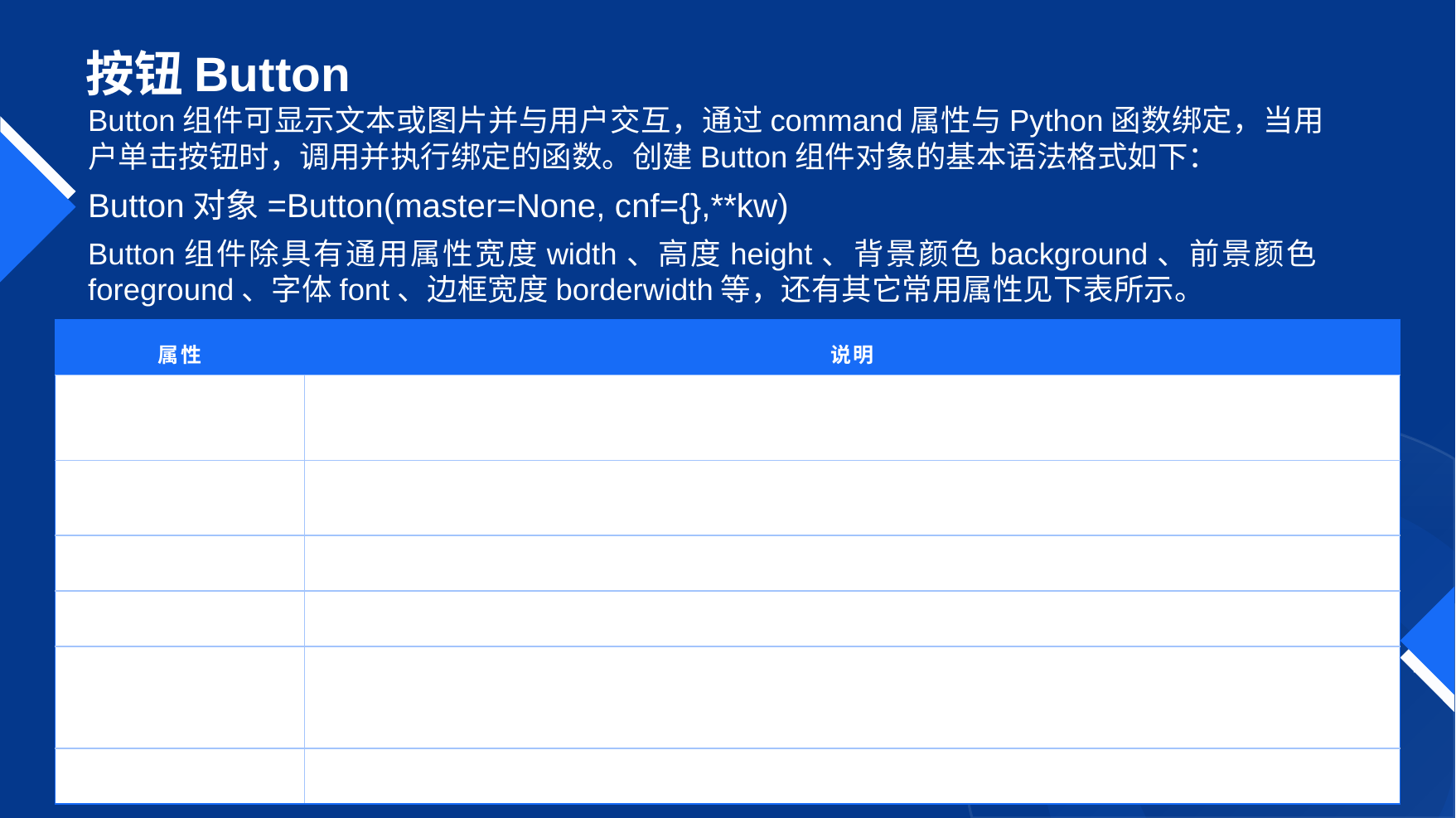

# 按钮Button
Button组件可显示文本或图片并与用户交互，通过command属性与Python函数绑定，当用户单击按钮时，调用并执行绑定的函数。创建Button组件对象的基本语法格式如下：
Button对象=Button(master=None, cnf={},**kw)
Button组件除具有通用属性宽度width、高度height、背景颜色background、前景颜色foreground、字体font、边框宽度borderwidth等，还有其它常用属性见下表所示。

| 属性 | 说明 |
| --- | --- |
| activebackground | 鼠标放上去时按钮的背景色 |
| activeforeground | 鼠标放上去时按钮的前景色 |
| text | 按钮上的文本 |
| image | 按钮上的图像 |
| compound | 按钮上文本与图像的位置关系。默认为None：文本将被覆盖，只显示图像；Left：图像居左；right：图像居右；top：图像居上；bottom：图像居下；center：文字覆盖在图像上。 |
| command | 单击按钮时触发的动作（函数） |